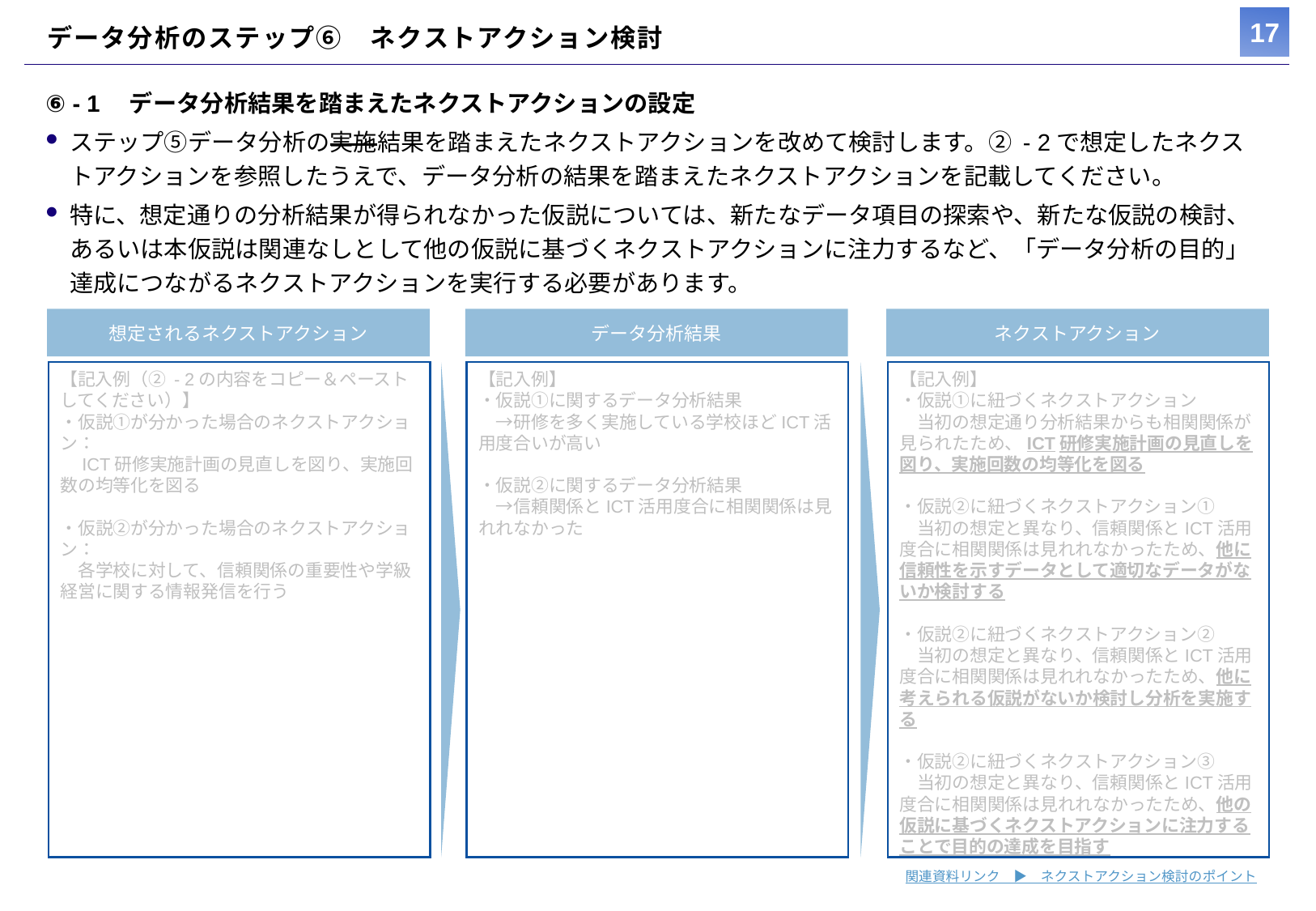

# データ分析のステップ⑥　ネクストアクション検討
⑥ - 1　データ分析結果を踏まえたネクストアクションの設定
ステップ⑤データ分析の実施結果を踏まえたネクストアクションを改めて検討します。② - 2で想定したネクストアクションを参照したうえで、データ分析の結果を踏まえたネクストアクションを記載してください。
特に、想定通りの分析結果が得られなかった仮説については、新たなデータ項目の探索や、新たな仮説の検討、あるいは本仮説は関連なしとして他の仮説に基づくネクストアクションに注力するなど、「データ分析の目的」達成につながるネクストアクションを実行する必要があります。
想定されるネクストアクション
データ分析結果
ネクストアクション
【記入例（② - 2の内容をコピー＆ペーストしてください）】
・仮説①が分かった場合のネクストアクション：
　ICT研修実施計画の見直しを図り、実施回数の均等化を図る

・仮説②が分かった場合のネクストアクション：
　各学校に対して、信頼関係の重要性や学級経営に関する情報発信を行う
【記入例】
・仮説①に関するデータ分析結果
　→研修を多く実施している学校ほどICT活用度合いが高い

・仮説②に関するデータ分析結果
　→信頼関係とICT活用度合に相関関係は見れれなかった
【記入例】
・仮説①に紐づくネクストアクション
　当初の想定通り分析結果からも相関関係が見られたため、ICT研修実施計画の見直しを図り、実施回数の均等化を図る

・仮説②に紐づくネクストアクション①
　当初の想定と異なり、信頼関係とICT活用度合に相関関係は見れれなかったため、他に信頼性を示すデータとして適切なデータがないか検討する

・仮説②に紐づくネクストアクション②
　当初の想定と異なり、信頼関係とICT活用度合に相関関係は見れれなかったため、他に考えられる仮説がないか検討し分析を実施する

・仮説②に紐づくネクストアクション③
　当初の想定と異なり、信頼関係とICT活用度合に相関関係は見れれなかったため、他の仮説に基づくネクストアクションに注力することで目的の達成を目指す

関連資料リンク　▶　ネクストアクション検討のポイント